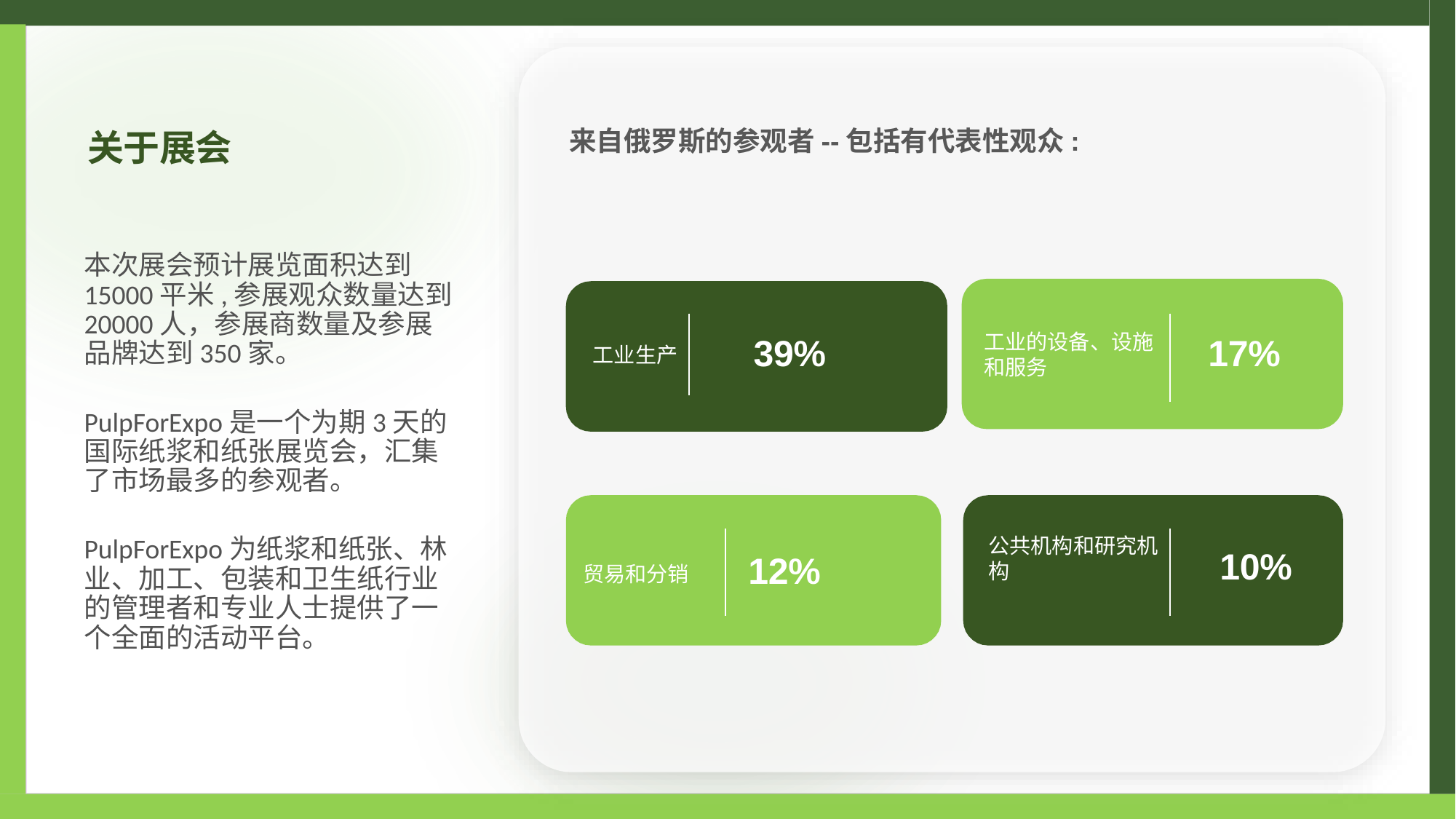

来自俄罗斯的参观者--包括有代表性观众:
# 关于展会
本次展会预计展览面积达到15000平米,参展观众数量达到20000人，参展商数量及参展品牌达到350家。

PulpForExpo是一个为期3天的国际纸浆和纸张展览会，汇集了市场最多的参观者。

PulpForExpo为纸浆和纸张、林业、加工、包装和卫生纸行业的管理者和专业人士提供了一个全面的活动平台。

工业的设备、设施和服务
17%
39%
工业生产

公共机构和研究机构
10%
12%
贸易和分销